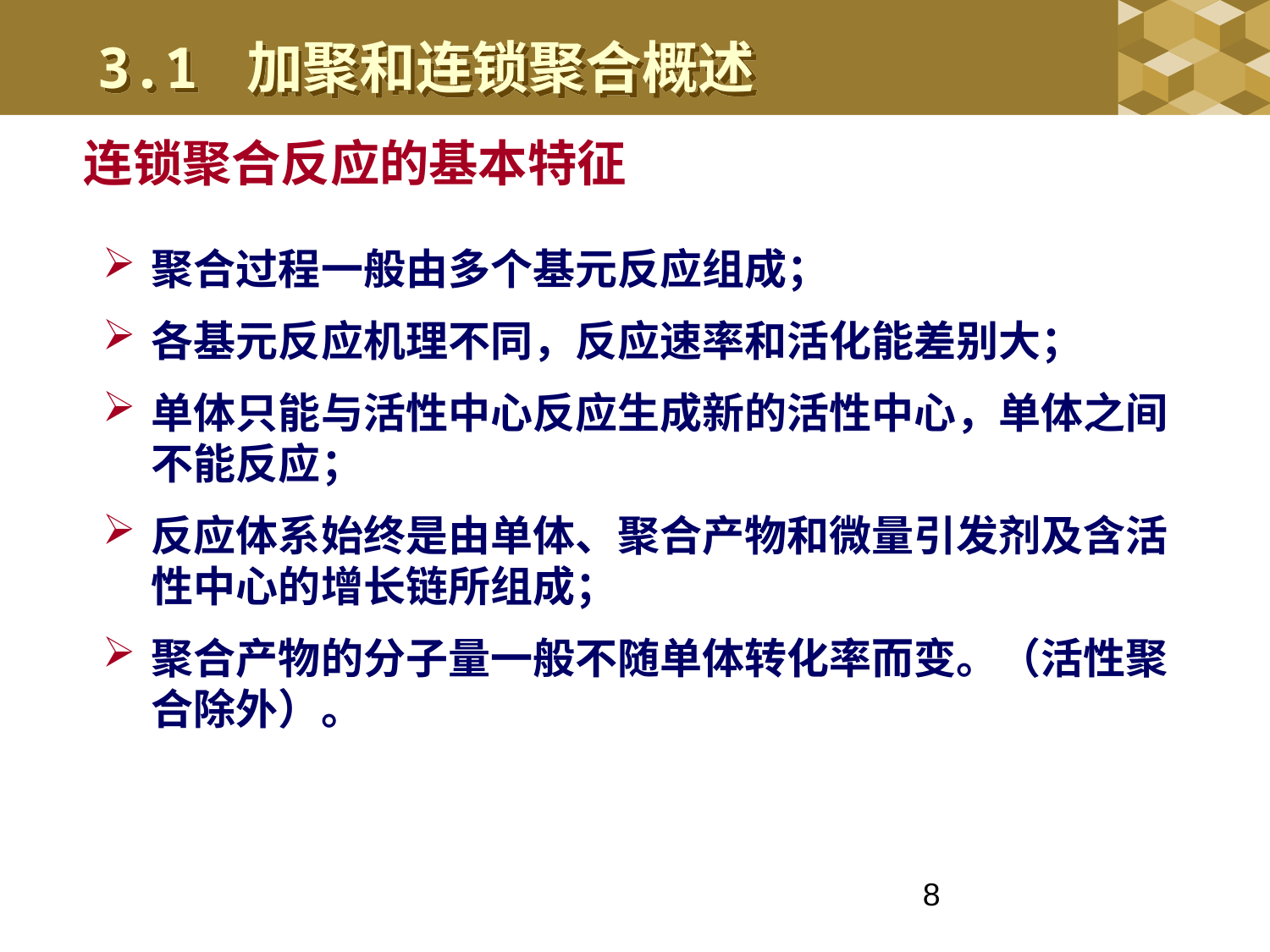

3.1 加聚和连锁聚合概述
连锁聚合反应的基本特征
聚合过程一般由多个基元反应组成；
各基元反应机理不同，反应速率和活化能差别大；
单体只能与活性中心反应生成新的活性中心，单体之间不能反应；
反应体系始终是由单体、聚合产物和微量引发剂及含活性中心的增长链所组成；
聚合产物的分子量一般不随单体转化率而变。（活性聚合除外）。
8